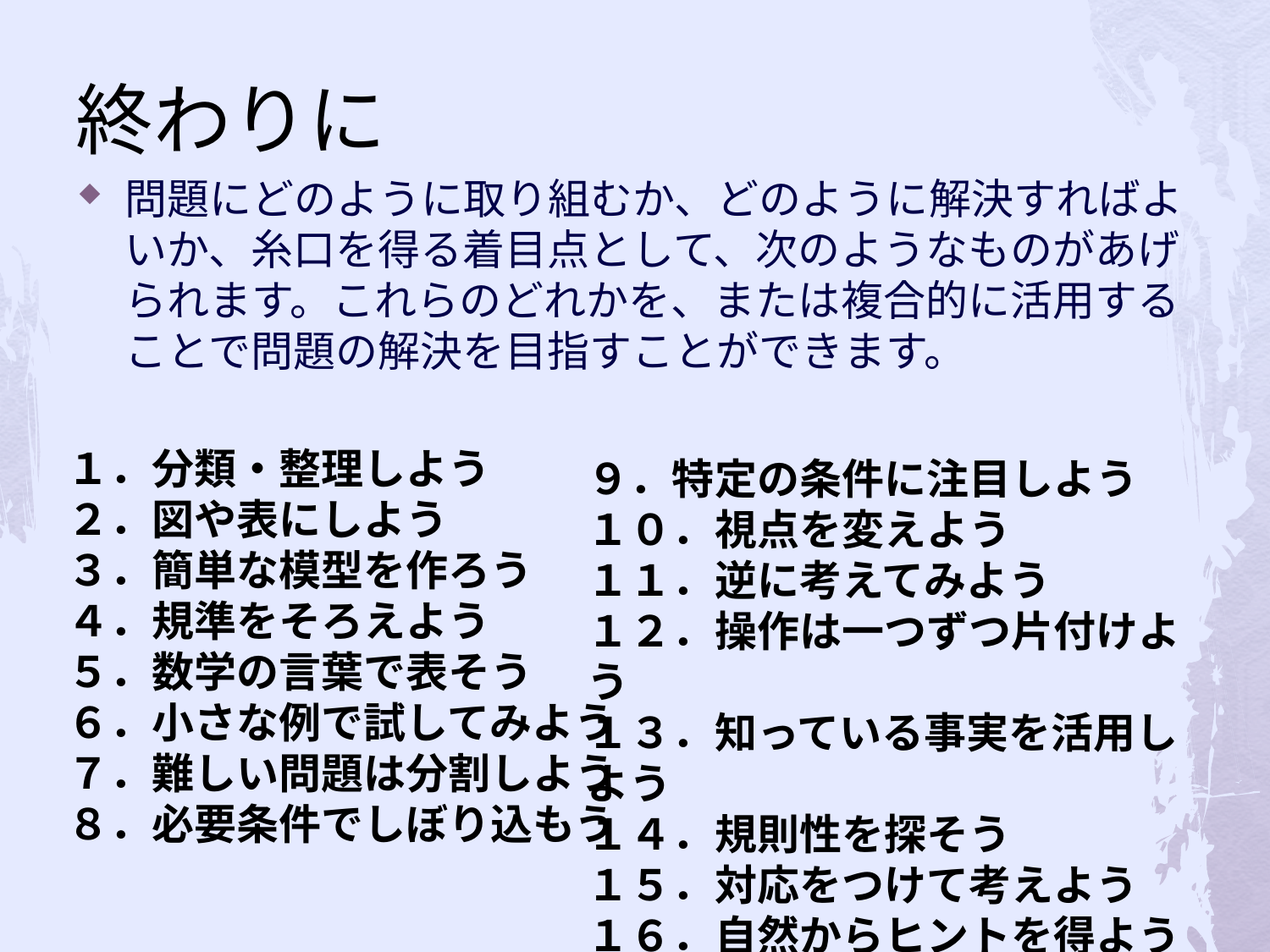

# 終わりに
問題にどのように取り組むか、どのように解決すればよいか、糸口を得る着目点として、次のようなものがあげられます。これらのどれかを、または複合的に活用することで問題の解決を目指すことができます。
１．分類・整理しよう
２．図や表にしよう
３．簡単な模型を作ろう
４．規準をそろえよう
５．数学の言葉で表そう
６．小さな例で試してみよう
７．難しい問題は分割しよう
８．必要条件でしぼり込もう
９．特定の条件に注目しよう
１０．視点を変えよう
１１．逆に考えてみよう
１２．操作は一つずつ片付けよう
１３．知っている事実を活用しよう
１４．規則性を探そう
１５．対応をつけて考えよう
１６．自然からヒントを得よう